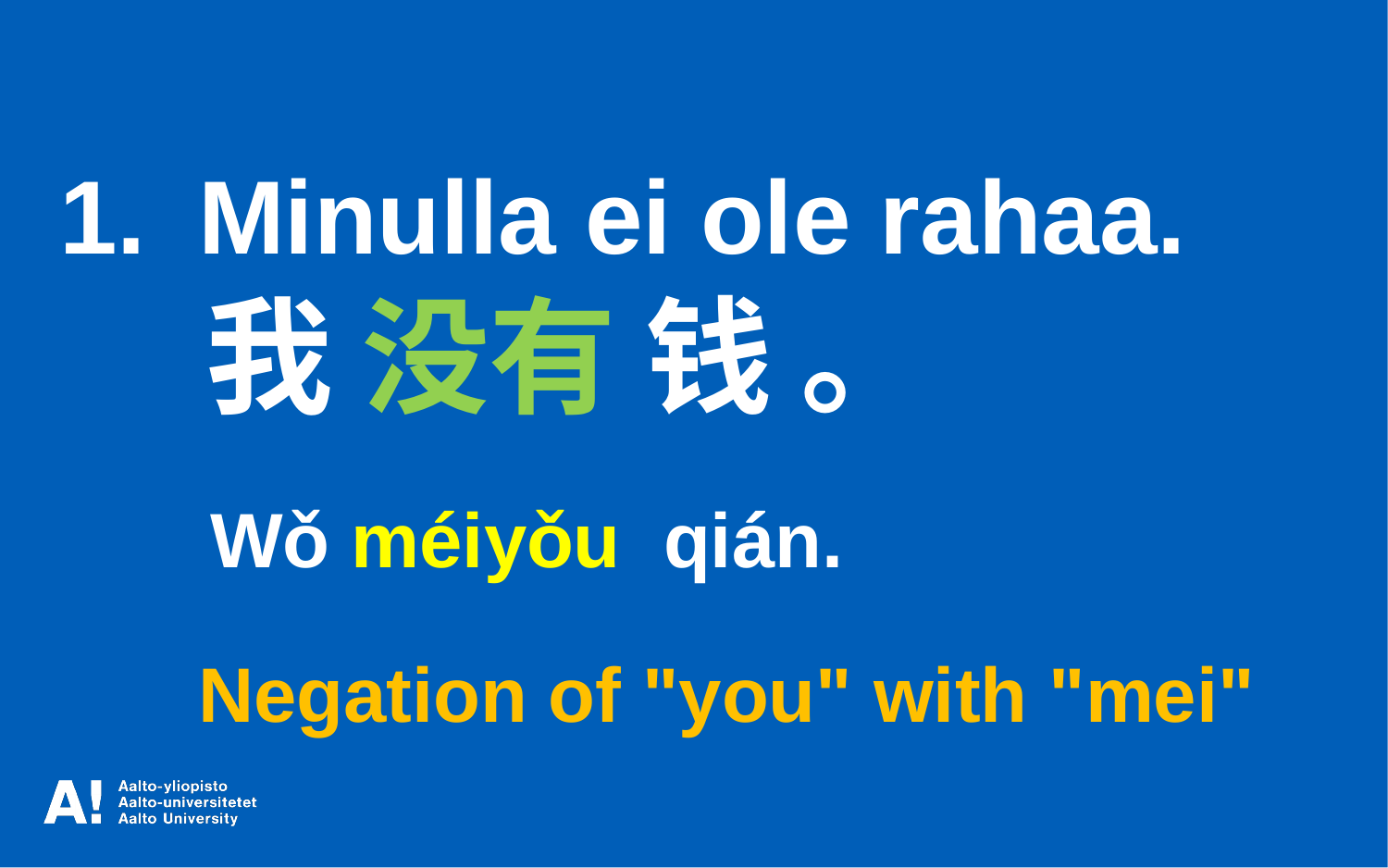

Minulla ei ole rahaa.

    我 没有 钱 。

       Wǒ méiyǒu  qián.

	Negation of "you" with "mei"